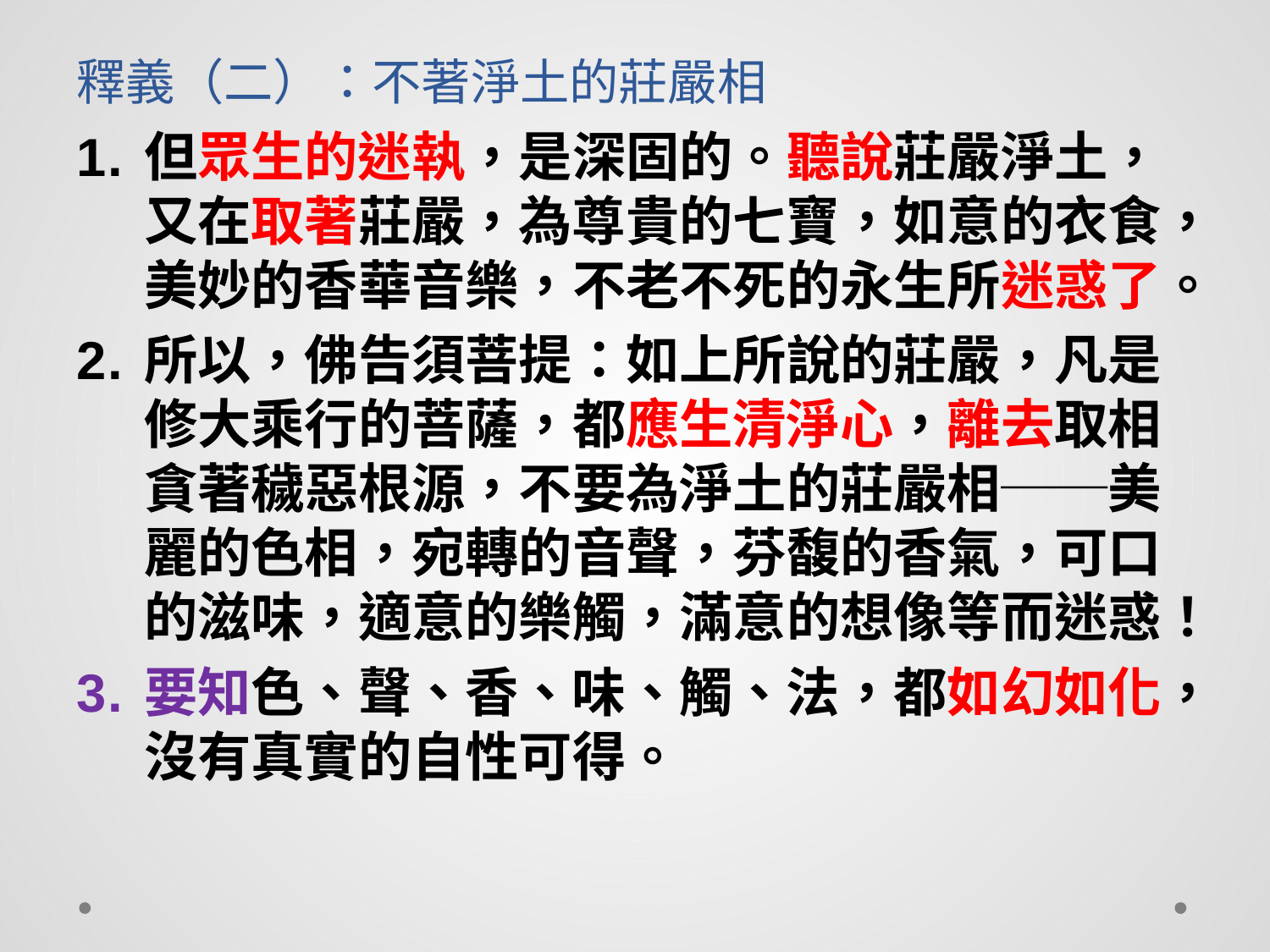

# 釋義（二）：不著淨土的莊嚴相
但眾生的迷執，是深固的。聽說莊嚴淨土，又在取著莊嚴，為尊貴的七寶，如意的衣食，美妙的香華音樂，不老不死的永生所迷惑了。
所以，佛告須菩提：如上所說的莊嚴，凡是修大乘行的菩薩，都應生清淨心，離去取相貪著穢惡根源，不要為淨土的莊嚴相──美麗的色相，宛轉的音聲，芬馥的香氣，可口的滋味，適意的樂觸，滿意的想像等而迷惑！
要知色、聲、香、味、觸、法，都如幻如化，沒有真實的自性可得。